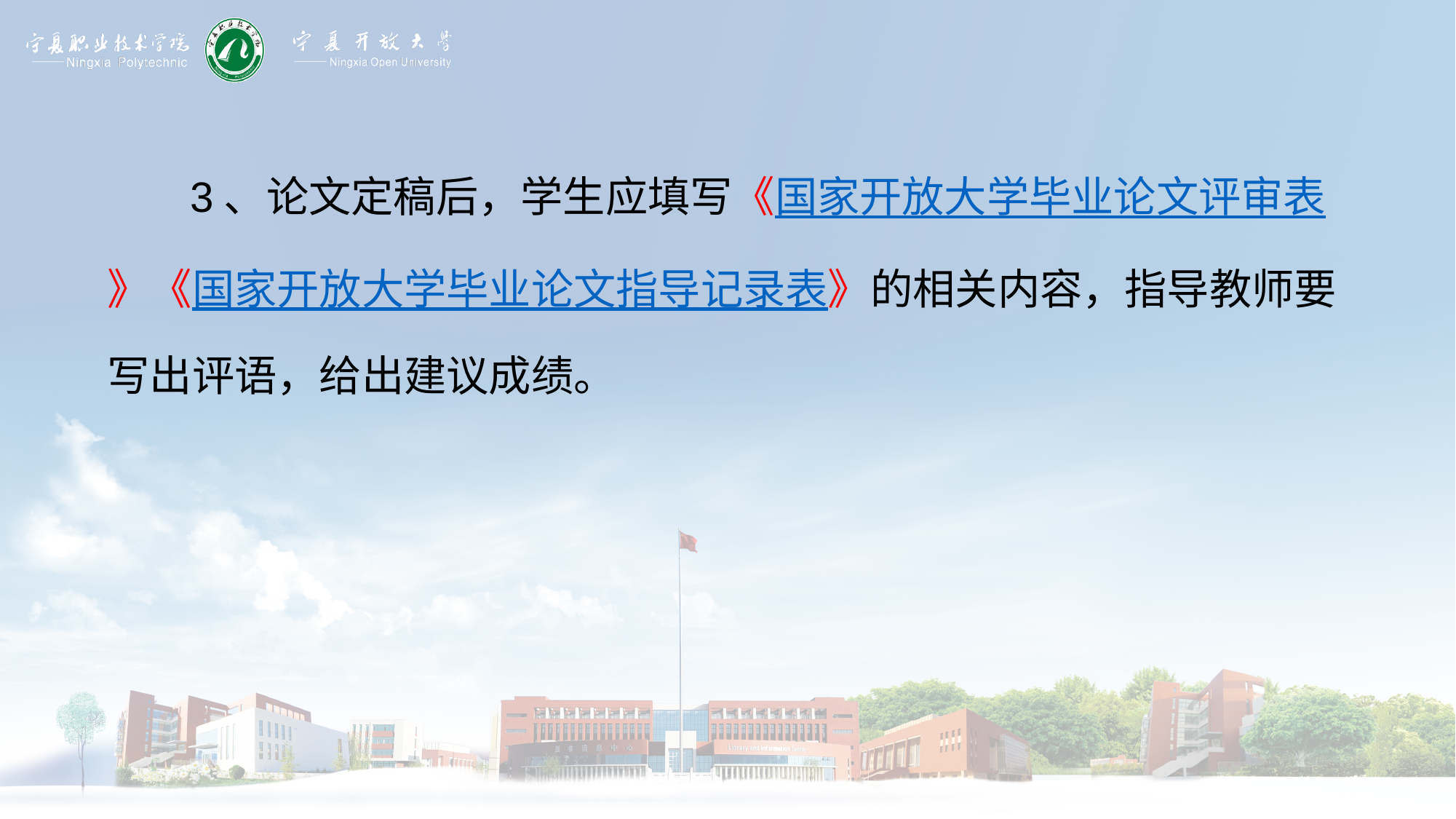

3、论文定稿后，学生应填写《国家开放大学毕业论文评审表》《国家开放大学毕业论文指导记录表》的相关内容，指导教师要写出评语，给出建议成绩。